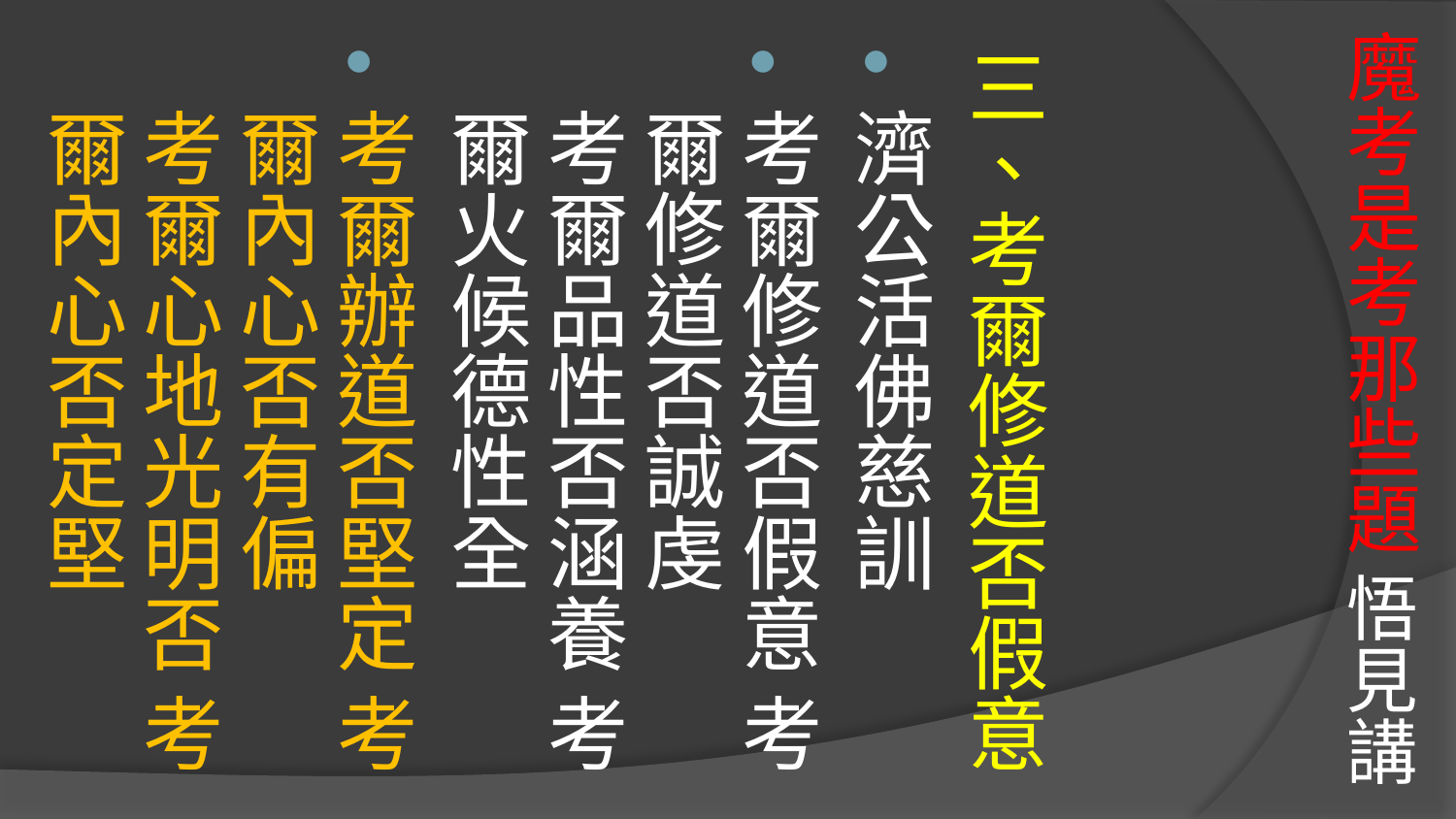

# 魔考是考那些題 悟見講
三、考爾修道否假意
濟公活佛慈訓
考爾修道否假意 考爾修道否誠虔
考爾品性否涵養 考爾火候德性全
考爾辦道否堅定 考爾內心否有偏 
考爾心地光明否 考爾內心否定堅